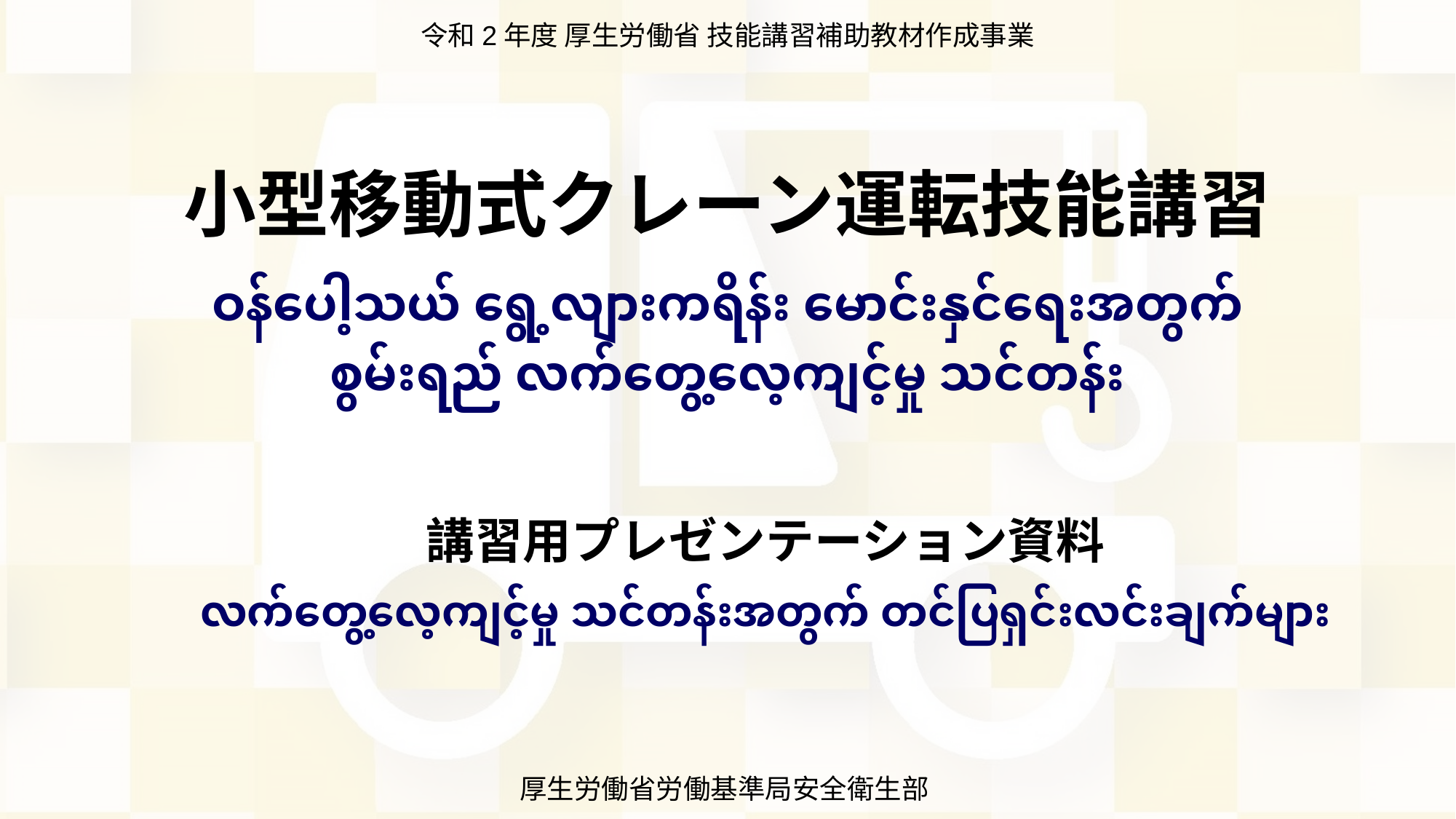

令和2年度 厚生労働省 技能講習補助教材作成事業
小型移動式クレーン運転技能講習
ဝန်ပေါ့သယ် ရွေ့လျားကရိန်း မောင်းနှင်ရေးအတွက်
စွမ်းရည် လက်တွေ့လေ့ကျင့်မှု သင်တန်း
講習用プレゼンテーション資料
လက်တွေ့လေ့ကျင့်မှု သင်တန်းအတွက် တင်ပြရှင်းလင်းချက်များ
厚生労働省労働基準局安全衛生部